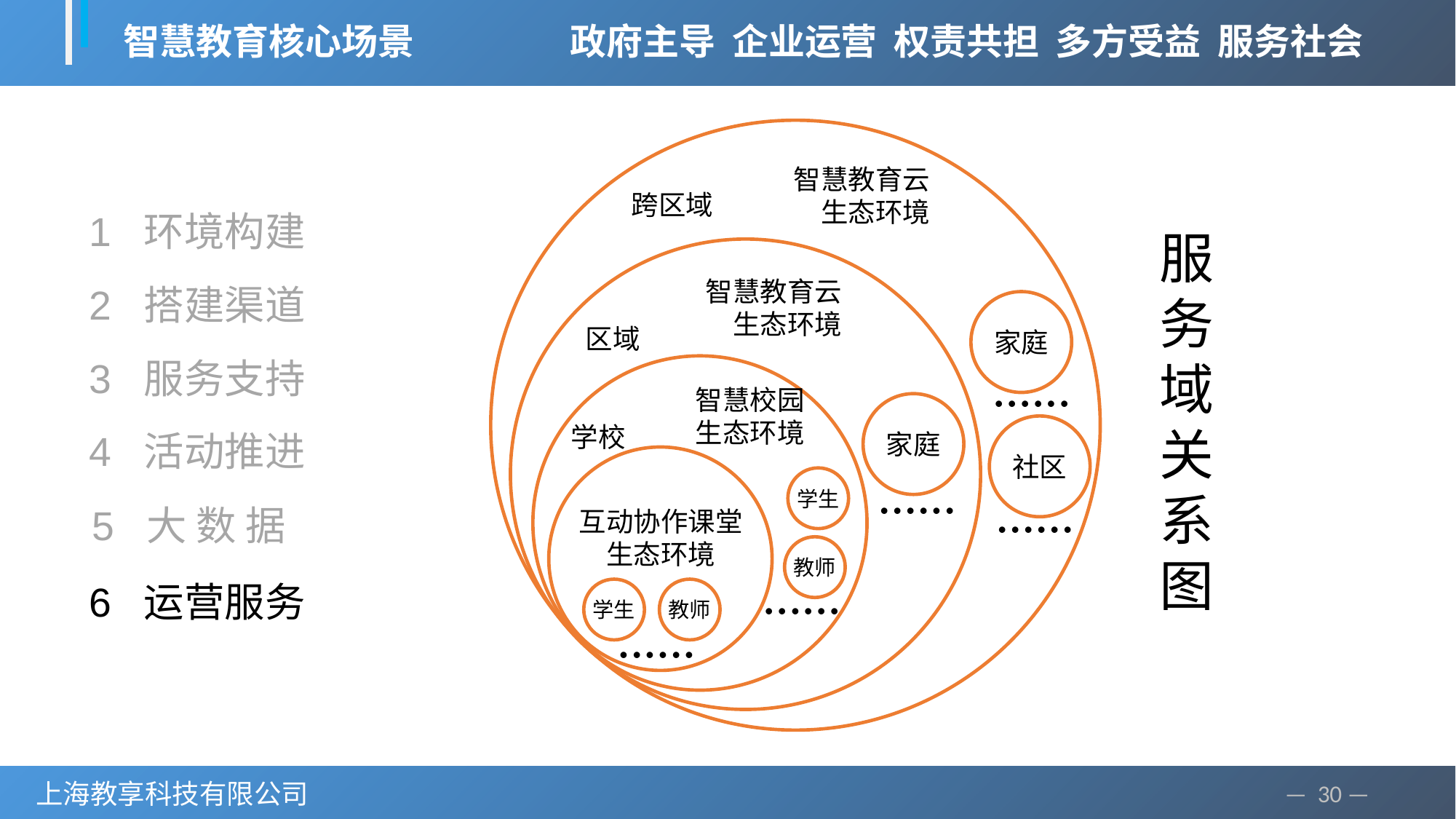

智慧教育核心场景                   政府主导  企业运营  权责共担  多方受益  服务社会

智慧教育云
   生态环境
跨区域
家庭
●
●
●
●
●
●
社区
●
●
●
●
●
●
1  环境构建
服务域关系图

智慧教育云
 生态环境
区域
家庭
●
●
●
●
●
●
2  搭建渠道
3  服务支持

智慧校园
生态环境
学校
学生
教师
●
●
●
●
●
●
4  活动推进

互动协作课堂
生态环境
学生
教师
●
●
●
●
●
●
5  大 数 据
6  运营服务